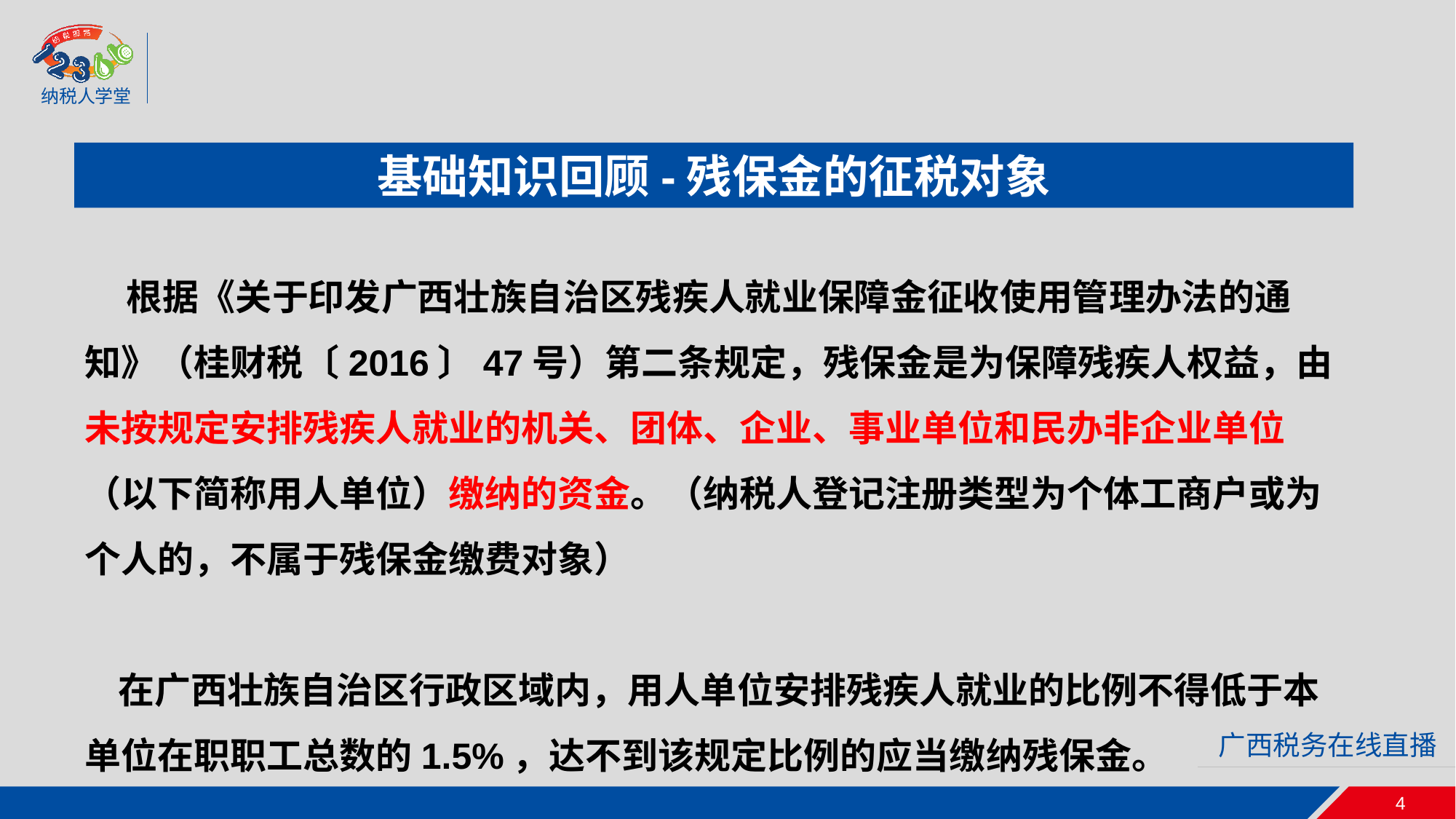

基础知识回顾-残保金的征税对象

    根据《关于印发广西壮族自治区残疾人就业保障金征收使用管理办法的通知》（桂财税〔2016〕47号）第二条规定，残保金是为保障残疾人权益，由未按规定安排残疾人就业的机关、团体、企业、事业单位和民办非企业单位（以下简称用人单位）缴纳的资金。（纳税人登记注册类型为个体工商户或为个人的，不属于残保金缴费对象）

   在广西壮族自治区行政区域内，用人单位安排残疾人就业的比例不得低于本单位在职职工总数的1.5%，达不到该规定比例的应当缴纳残保金。